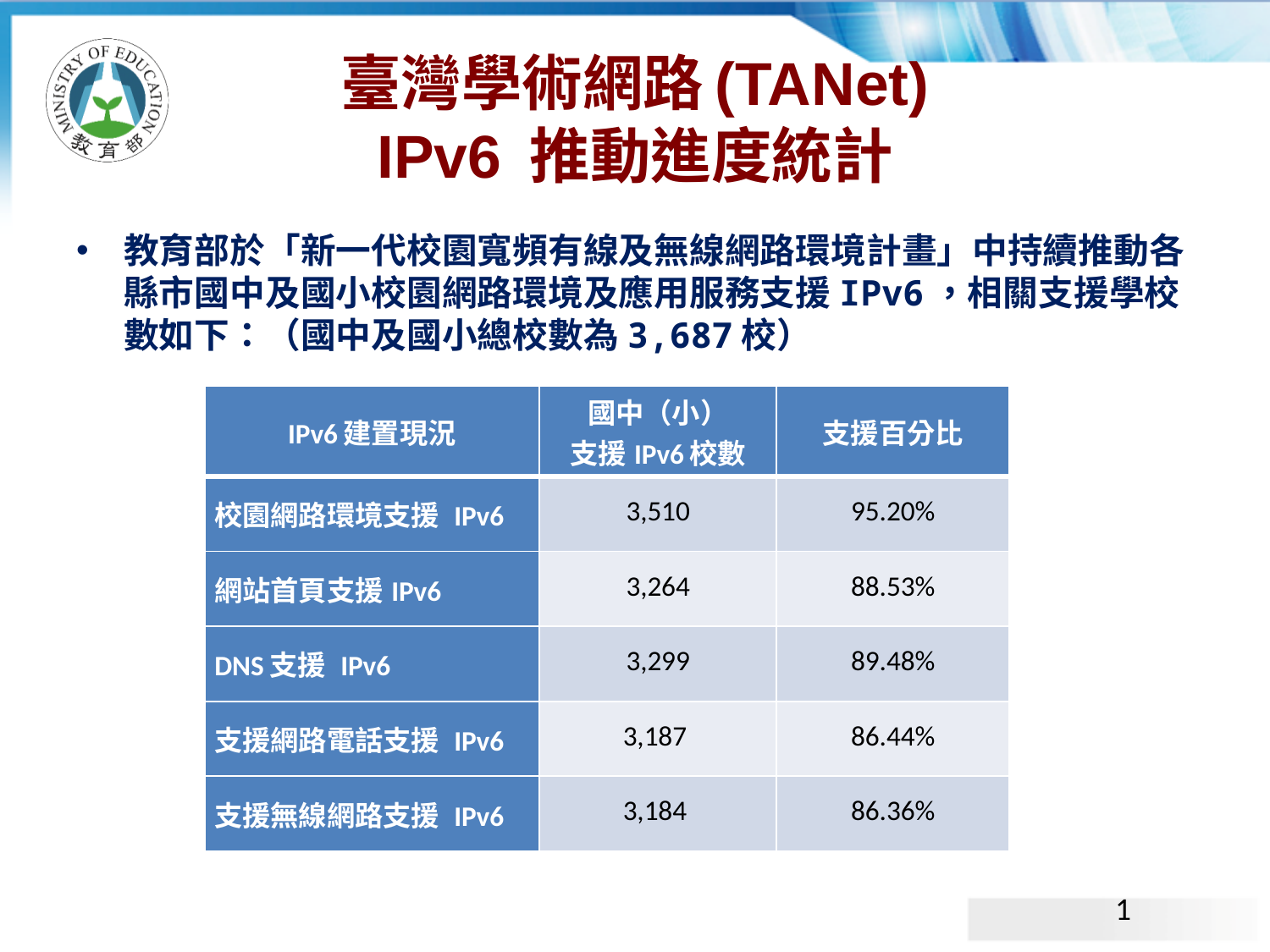

# 臺灣學術網路(TANet) IPv6 推動進度統計
教育部於「新一代校園寬頻有線及無線網路環境計畫」中持續推動各縣市國中及國小校園網路環境及應用服務支援IPv6，相關支援學校數如下：（國中及國小總校數為3,687校）

| IPv6建置現況 | 國中（小） 支援IPv6校數 | 支援百分比 |
| --- | --- | --- |
| 校園網路環境支援 IPv6 | 3,510 | 95.20% |
| 網站首頁支援IPv6 | 3,264 | 88.53% |
| DNS支援 IPv6 | 3,299 | 89.48% |
| 支援網路電話支援 IPv6 | 3,187 | 86.44% |
| 支援無線網路支援 IPv6 | 3,184 | 86.36% |
1